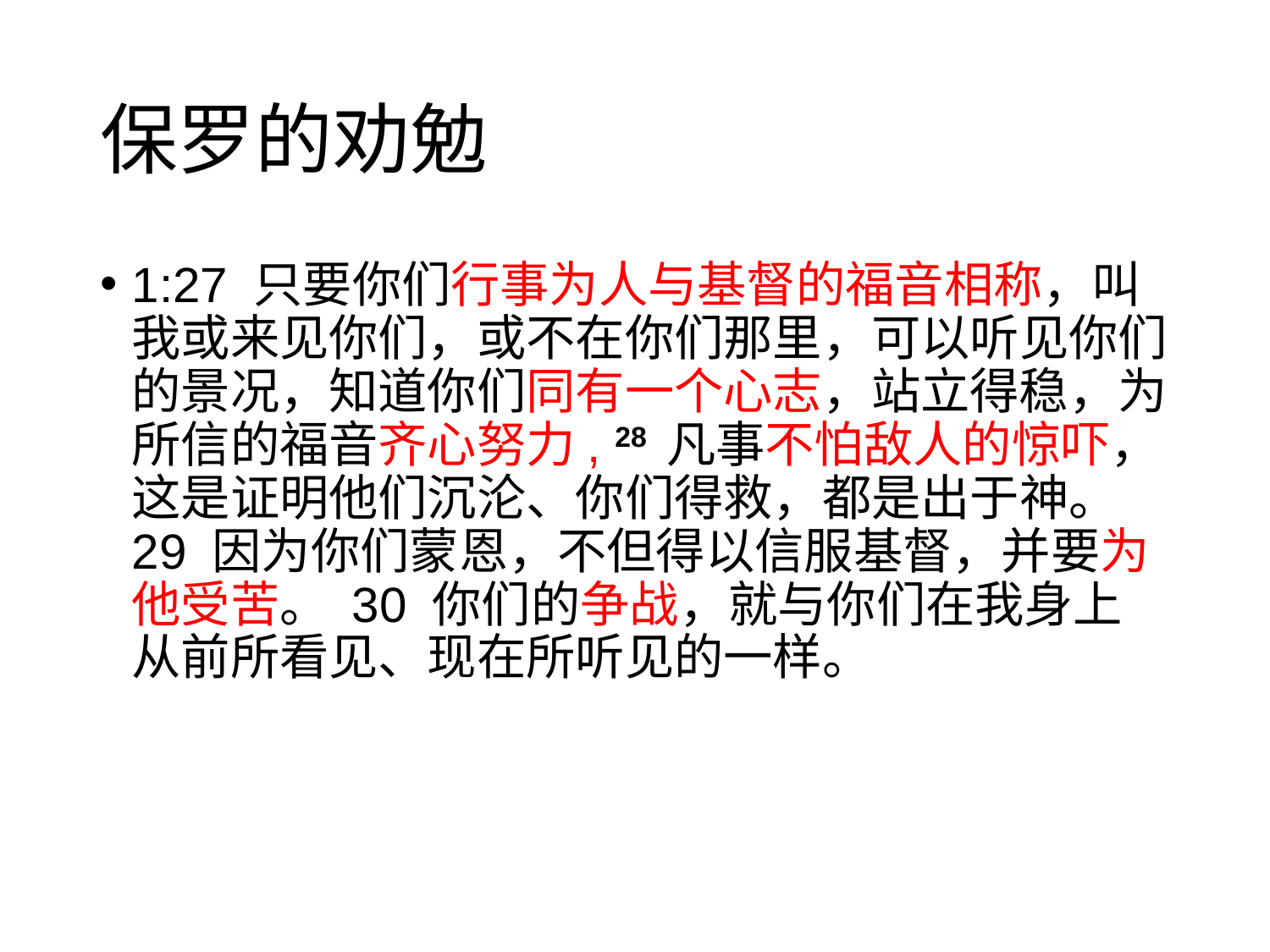

# 保罗的劝勉
1:27 只要你们行事为人与基督的福音相称，叫我或来见你们，或不在你们那里，可以听见你们的景况，知道你们同有一个心志，站立得稳，为所信的福音齐心努力, 28 凡事不怕敌人的惊吓，这是证明他们沉沦、你们得救，都是出于神。 29 因为你们蒙恩，不但得以信服基督，并要为他受苦。 30 你们的争战，就与你们在我身上从前所看见、现在所听见的一样。